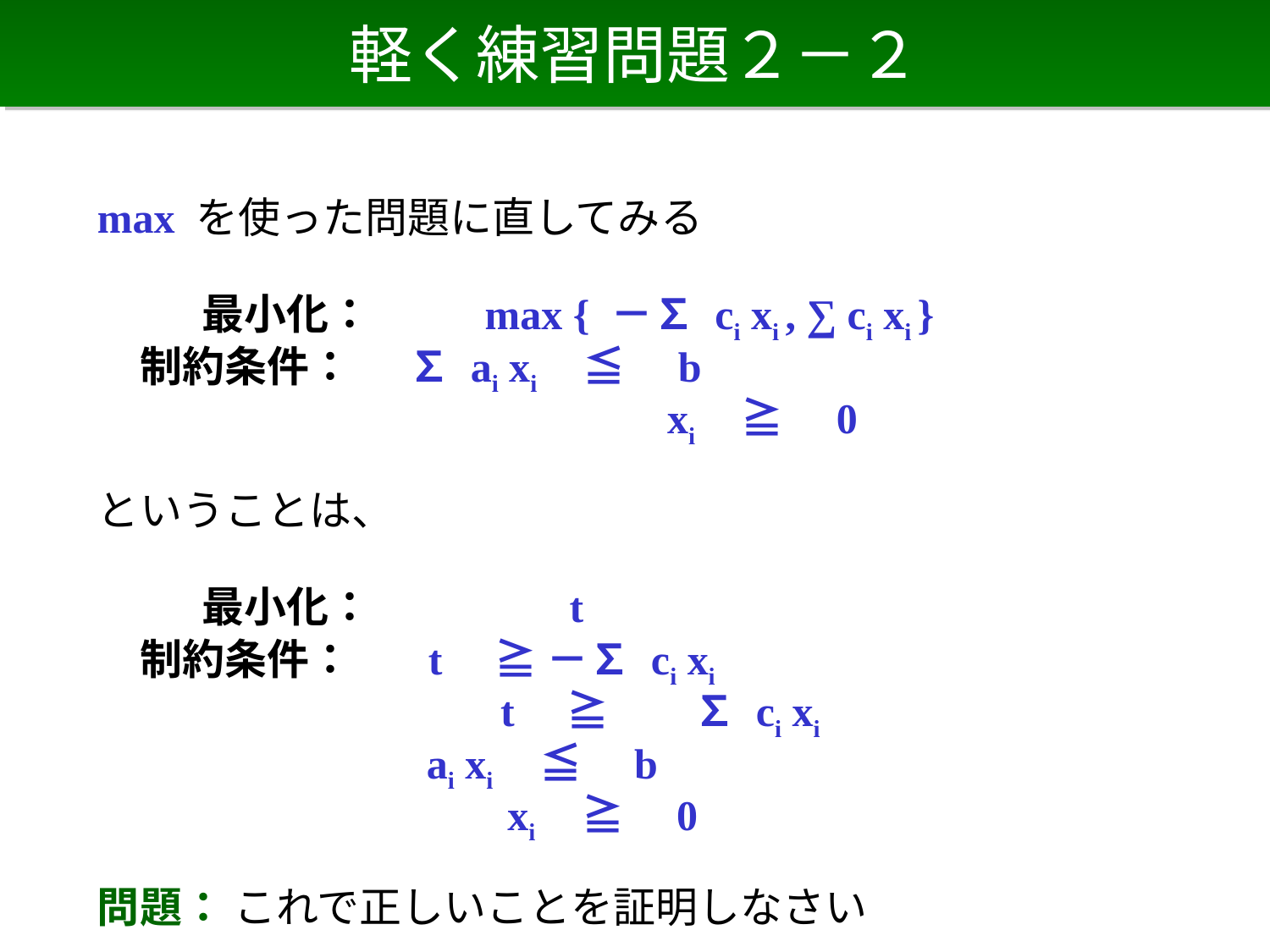

# 軽く練習問題２－２
max を使った問題に直してみる

 　　最小化： 　　 max { －∑ ci xi , ∑ ci xi }
　制約条件：      ∑ ai xi 　 ≦　b
　　　　　　　　　　　　　 xi 　 ≧　0

ということは、

 　　最小化： 　　　　 t
　制約条件：       t　≧ －∑ ci xi
　　　　　　　　　　　　　　　　t　≧　　∑ ci xi
　　　　　　　　　　　　　ai xi 　 ≦　b
　　　　　　　 　　 xi 　 ≧　0

問題： これで正しいことを証明しなさい